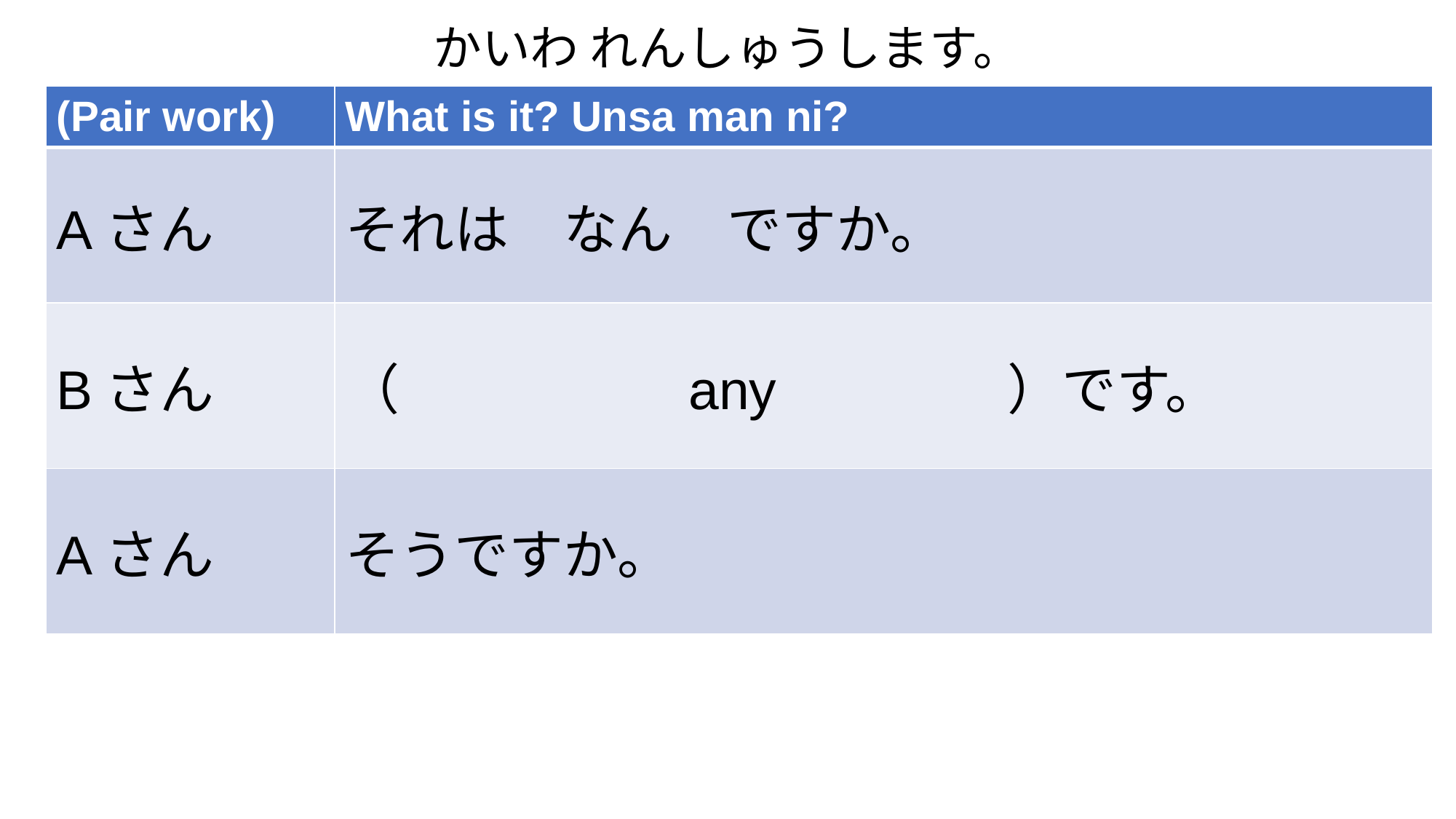

# かいわ れんしゅうします。
| (Pair work) | What is it? Unsa man ni? |
| --- | --- |
| Aさん | それは　なん　ですか。 |
| Bさん | （　　　　　any　　　　）です。 |
| Aさん | そうですか。 |